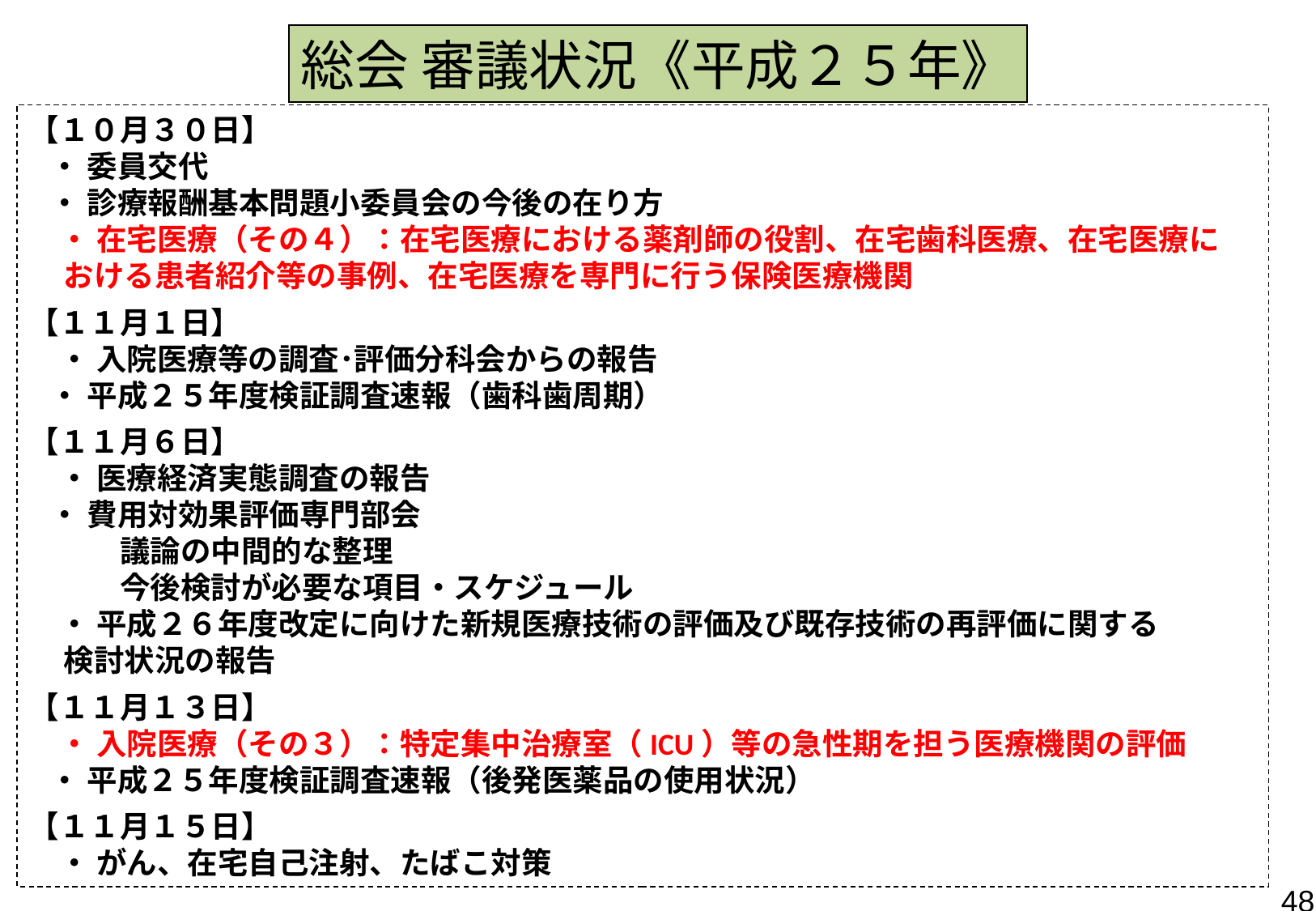

総会 審議状況《平成２５年》
【１０月３０日】
  ・ 委員交代
  ・ 診療報酬基本問題小委員会の今後の在り方
　・ 在宅医療（その４）：在宅医療における薬剤師の役割、在宅歯科医療、在宅医療に
    おける患者紹介等の事例、在宅医療を専門に行う保険医療機関
【１１月１日】
　・ 入院医療等の調査･評価分科会からの報告
  ・ 平成２５年度検証調査速報（歯科歯周期）
【１１月６日】
　・ 医療経済実態調査の報告
  ・ 費用対効果評価専門部会
　　　議論の中間的な整理
　　　今後検討が必要な項目・スケジュール
　・ 平成２６年度改定に向けた新規医療技術の評価及び既存技術の再評価に関する
    検討状況の報告
【１１月１３日】
　・ 入院医療（その３）：特定集中治療室（ICU）等の急性期を担う医療機関の評価
  ・ 平成２５年度検証調査速報（後発医薬品の使用状況）
【１１月１５日】
　・ がん、在宅自己注射、たばこ対策
48